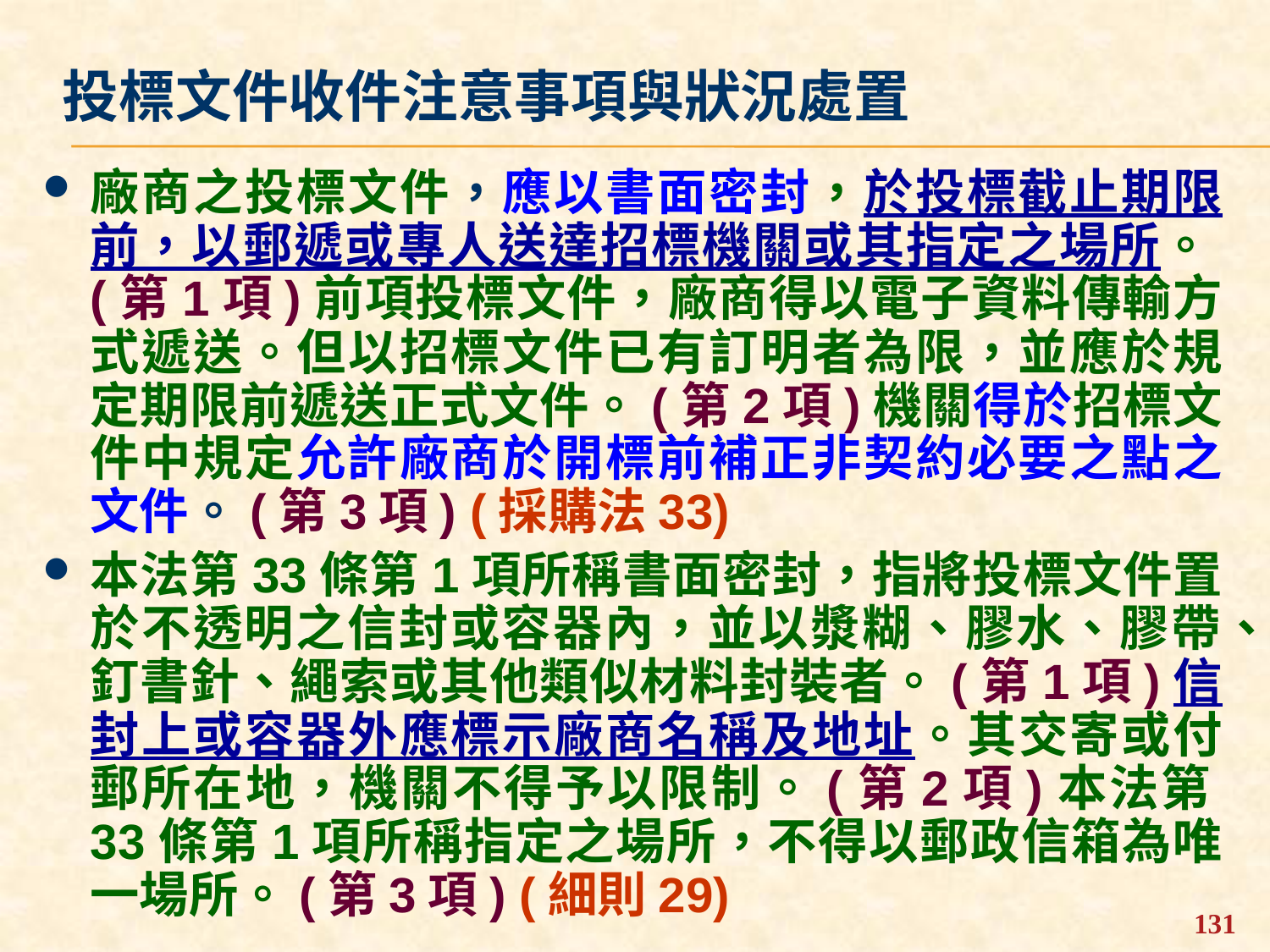

投標文件收件注意事項與狀況處置
廠商之投標文件，應以書面密封，於投標截止期限前，以郵遞或專人送達招標機關或其指定之場所。(第1項)前項投標文件，廠商得以電子資料傳輸方式遞送。但以招標文件已有訂明者為限，並應於規定期限前遞送正式文件。(第2項)機關得於招標文件中規定允許廠商於開標前補正非契約必要之點之文件。(第3項) (採購法33)
本法第33條第1項所稱書面密封，指將投標文件置於不透明之信封或容器內，並以漿糊、膠水、膠帶、釘書針、繩索或其他類似材料封裝者。(第1項)信封上或容器外應標示廠商名稱及地址。其交寄或付郵所在地，機關不得予以限制。(第2項)本法第33條第1項所稱指定之場所，不得以郵政信箱為唯一場所。(第3項) (細則29)
131